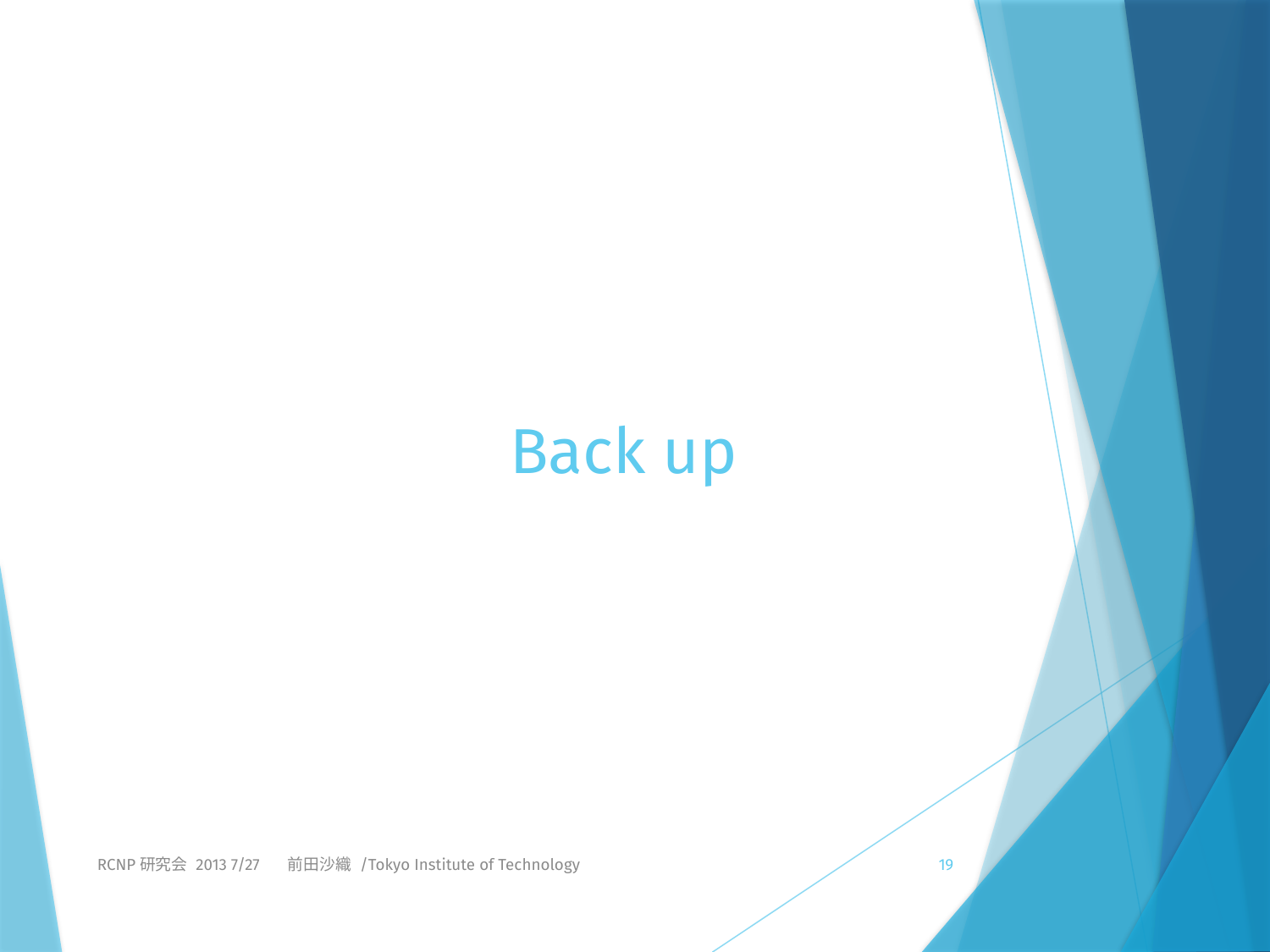

# Back up
RCNP研究会 2013 7/27  　前田沙織 /Tokyo Institute of Technology
19